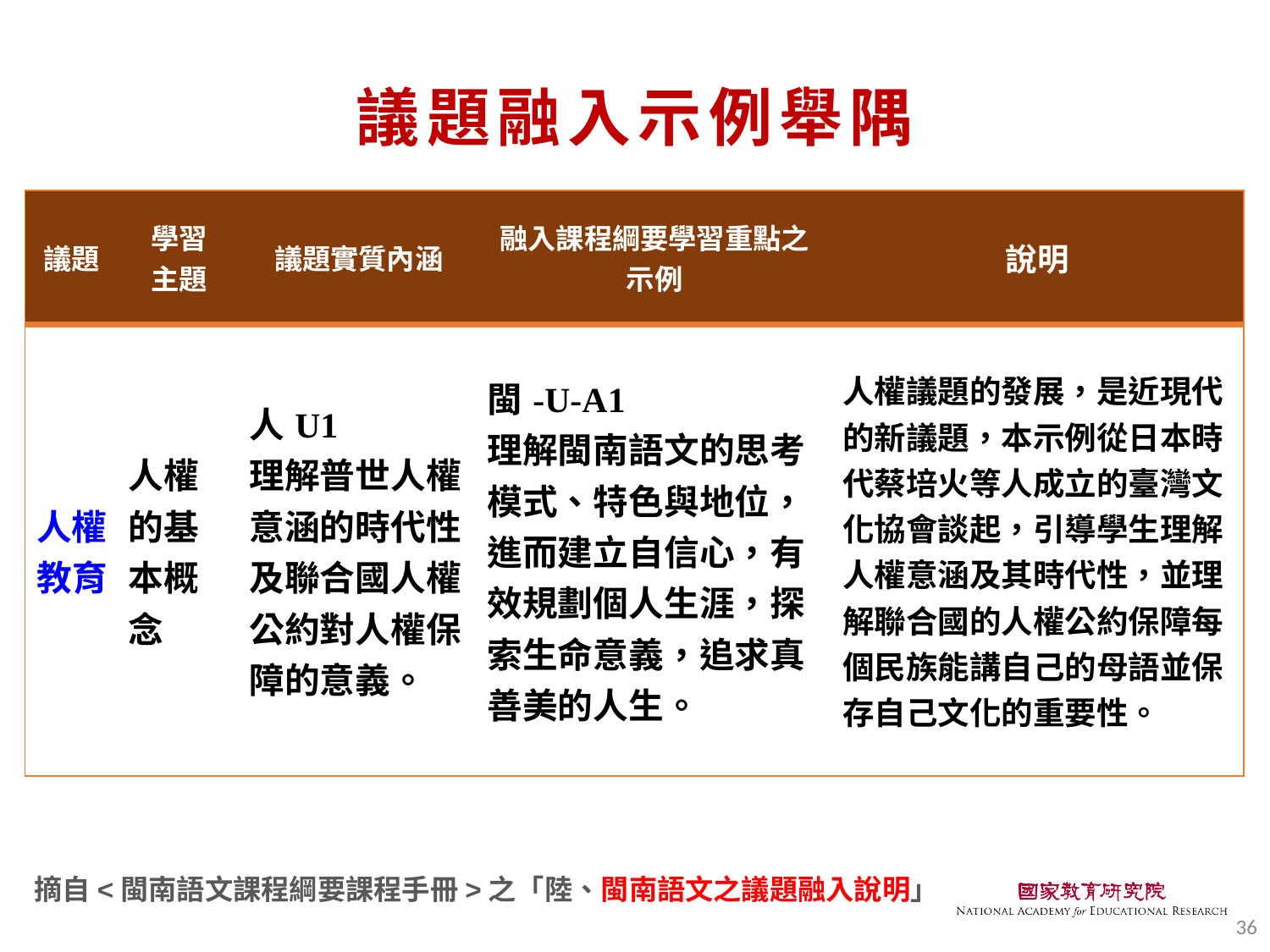

# 議題融入示例舉隅
| 議題 | 學習 主題 | 議題實質內涵 | 融入課程綱要學習重點之示例 | 說明 |
| --- | --- | --- | --- | --- |
| 人權教育 | 人權的基本概念 | 人U1 理解普世人權意涵的時代性及聯合國人權 公約對人權保障的意義。 | 閩-U-A1 理解閩南語文的思考模式、特色與地位，進而建立自信心，有效規劃個人生涯，探索生命意義，追求真善美的人生。 | 人權議題的發展，是近現代的新議題，本示例從日本時代蔡培火等人成立的臺灣文化協會談起，引導學生理解人權意涵及其時代性，並理解聯合國的人權公約保障每個民族能講自己的母語並保存自己文化的重要性。 |
摘自<閩南語文課程綱要課程手冊>之「陸、閩南語文之議題融入說明」
36